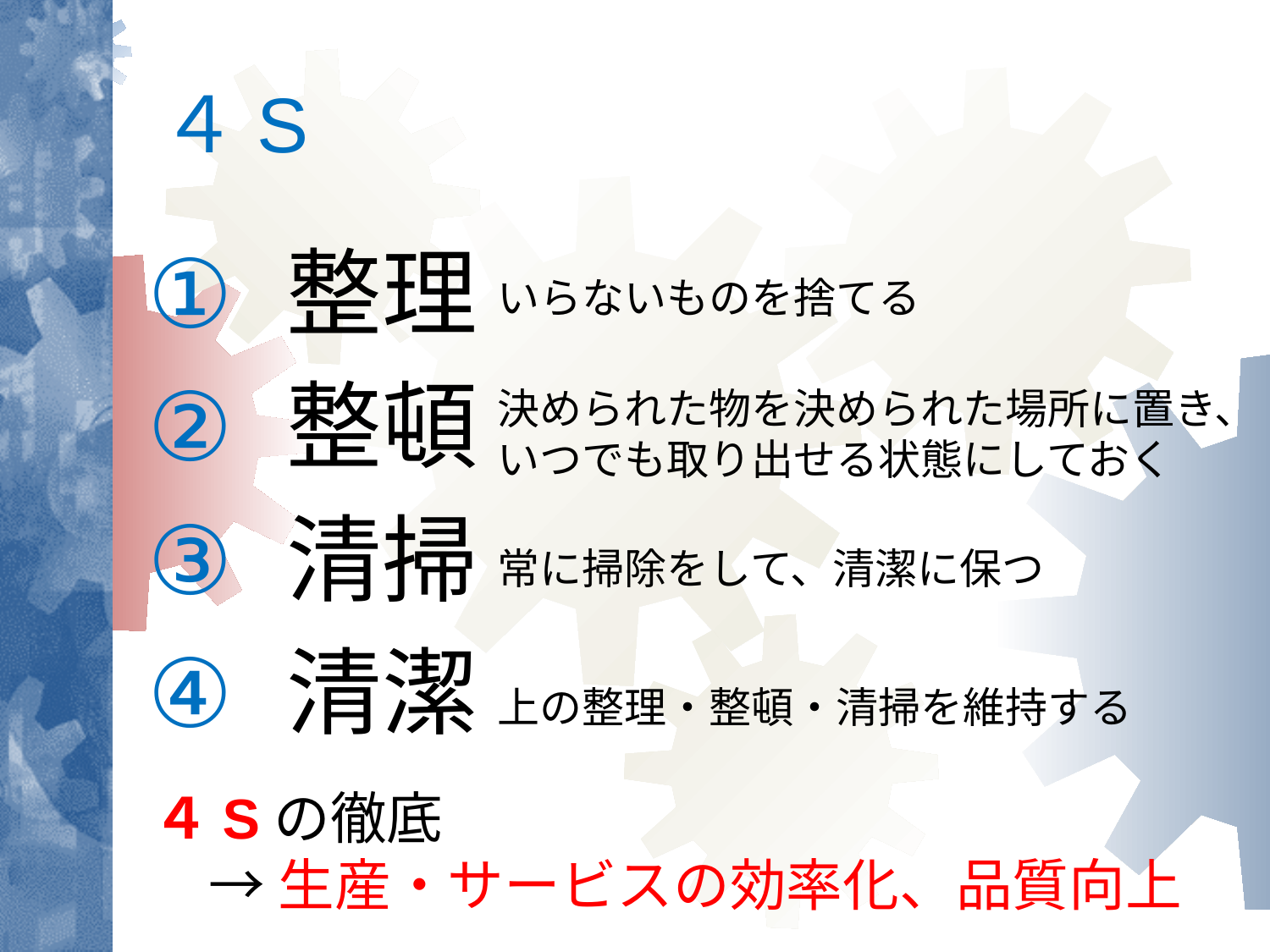

４S
 整理
 整頓
 清掃
 清潔
いらないものを捨てる
決められた物を決められた場所に置き、いつでも取り出せる状態にしておく
常に掃除をして、清潔に保つ
上の整理・整頓・清掃を維持する
４Sの徹底
　→ 生産・サービスの効率化、品質向上